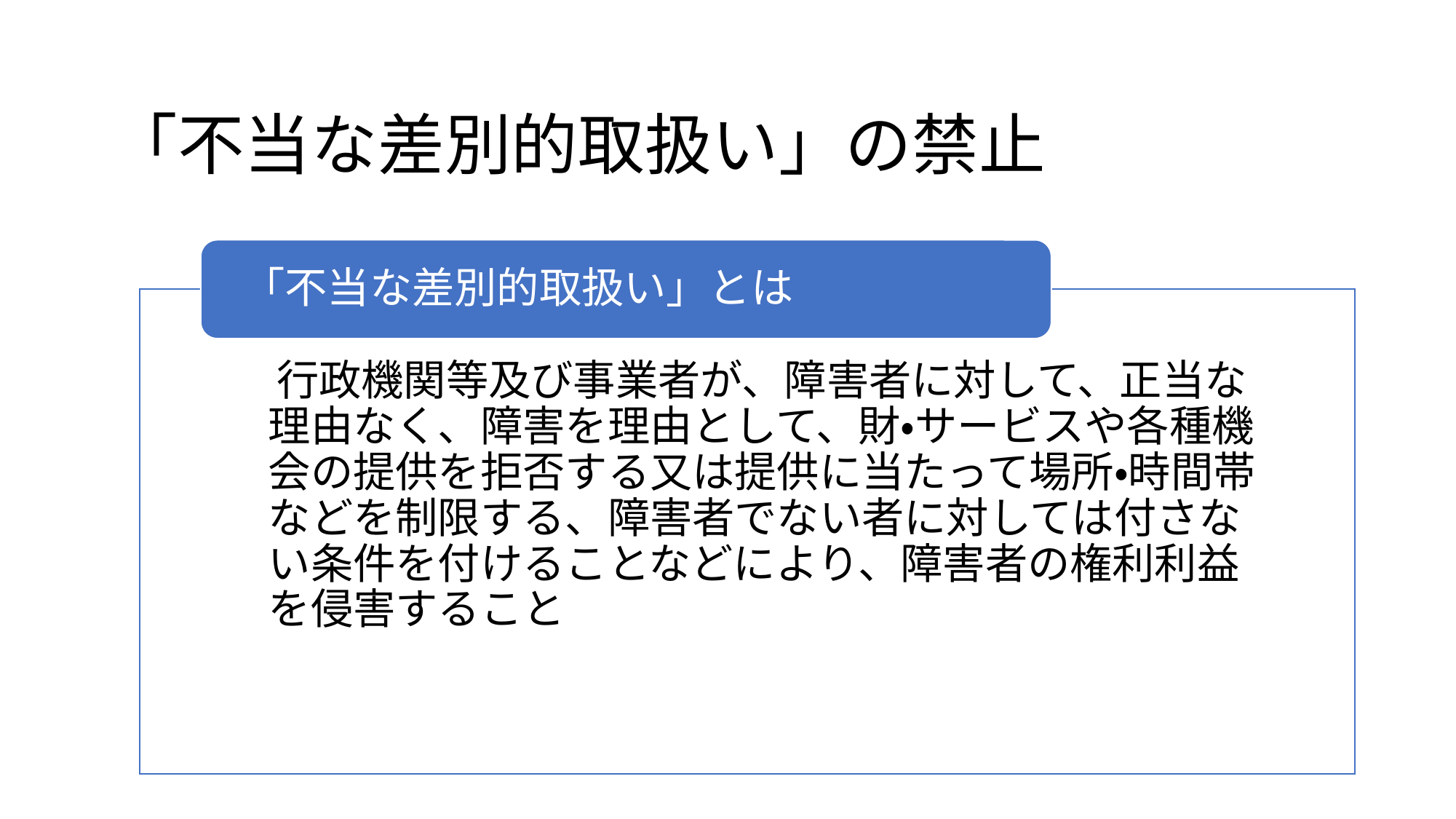

# 「不当な差別的取扱い」の禁止
　行政機関等及び事業者が、障害者に対して、正当な理由なく、障害を理由として、財・サービスや各種機会の提供を拒否する又は提供に当たって場所・時間帯などを制限する、障害者でない者に対しては付さない条件を付けることなどにより、障害者の権利利益を侵害すること
「不当な差別的取扱い」とは